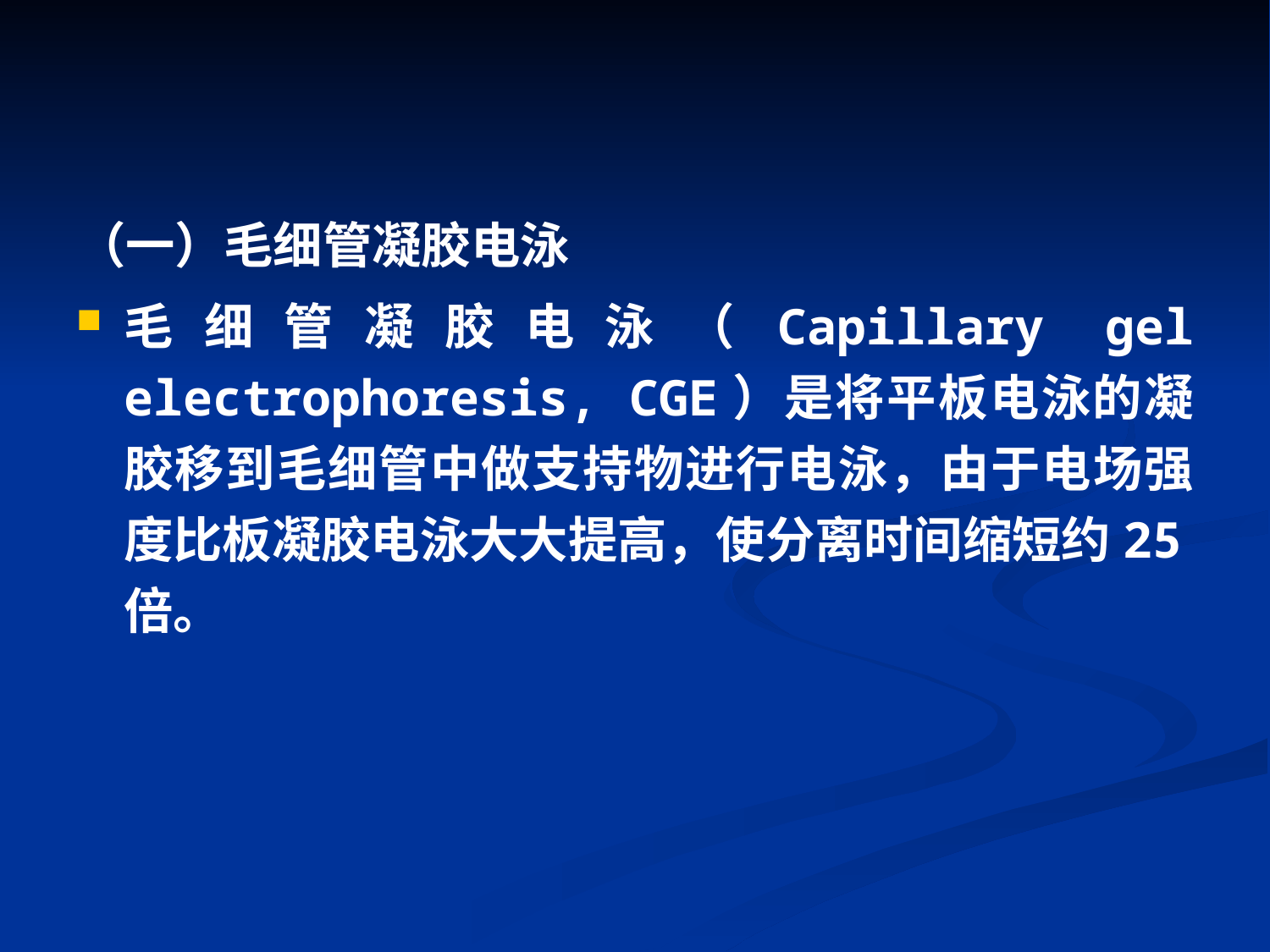

（一）毛细管凝胶电泳
毛细管凝胶电泳（Capillary gel electrophoresis, CGE）是将平板电泳的凝胶移到毛细管中做支持物进行电泳，由于电场强度比板凝胶电泳大大提高，使分离时间缩短约25倍。